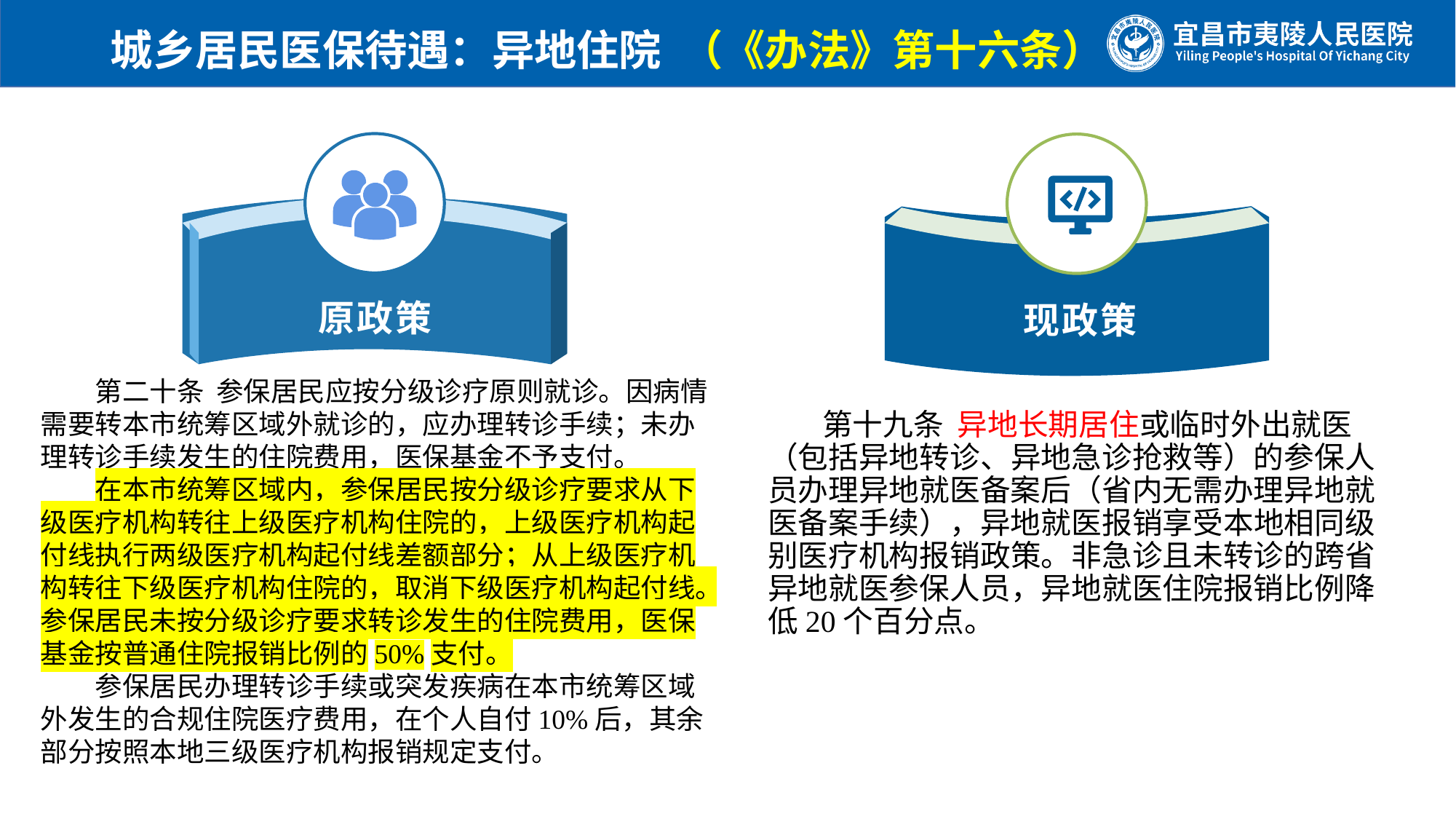

城乡居民医保待遇：异地住院  （《办法》第十六条）

原政策
现政策
第二十条  参保居民应按分级诊疗原则就诊。因病情需要转本市统筹区域外就诊的，应办理转诊手续；未办理转诊手续发生的住院费用，医保基金不予支付。
在本市统筹区域内，参保居民按分级诊疗要求从下级医疗机构转往上级医疗机构住院的，上级医疗机构起付线执行两级医疗机构起付线差额部分；从上级医疗机构转往下级医疗机构住院的，取消下级医疗机构起付线。参保居民未按分级诊疗要求转诊发生的住院费用，医保基金按普通住院报销比例的50%支付。
参保居民办理转诊手续或突发疾病在本市统筹区域外发生的合规住院医疗费用，在个人自付10%后，其余部分按照本地三级医疗机构报销规定支付。
第十九条  异地长期居住或临时外出就医（包括异地转诊、异地急诊抢救等）的参保人员办理异地就医备案后（省内无需办理异地就医备案手续），异地就医报销享受本地相同级别医疗机构报销政策。非急诊且未转诊的跨省异地就医参保人员，异地就医住院报销比例降低20个百分点。